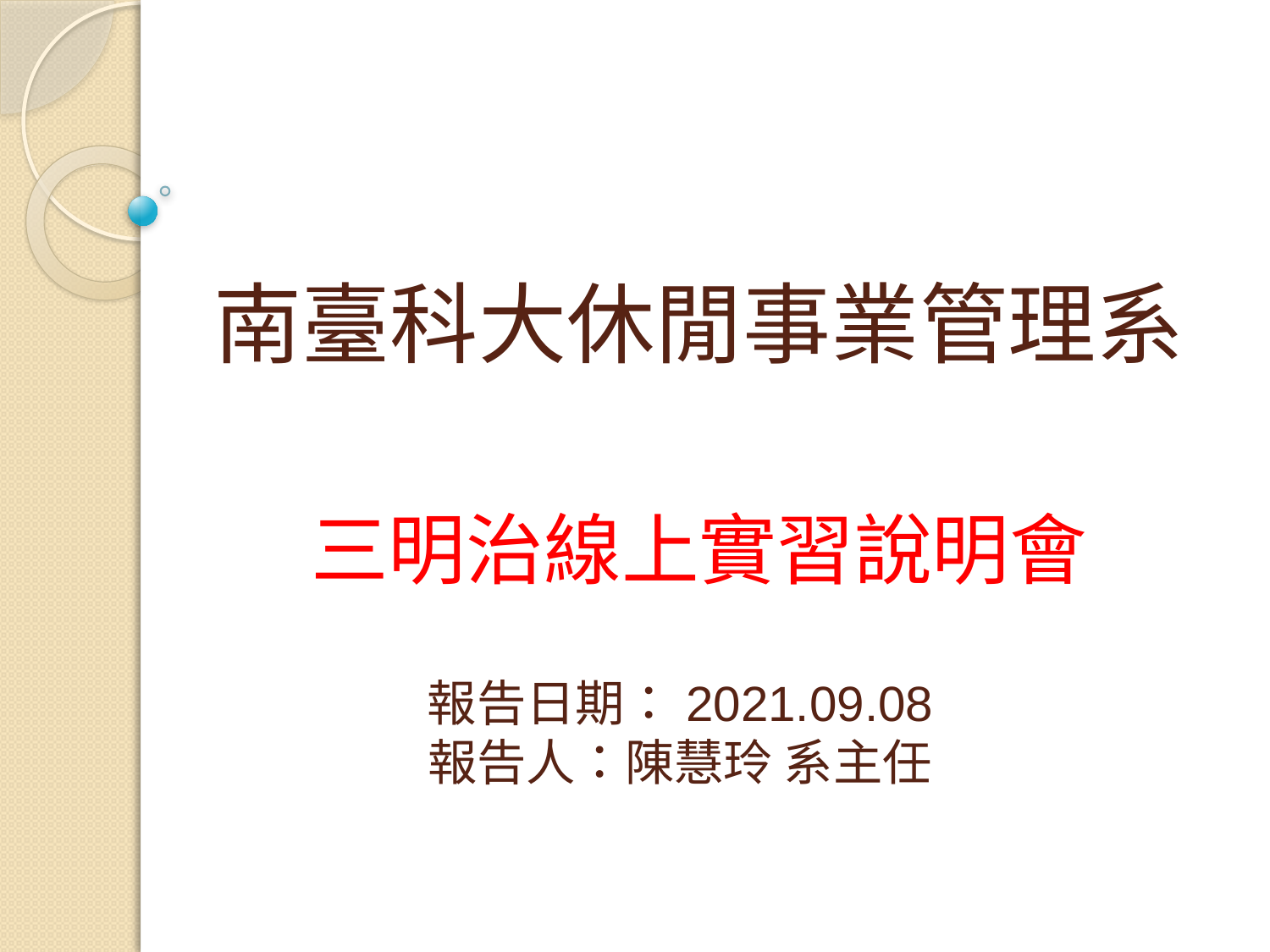

# 南臺科大休閒事業管理系 三明治線上實習說明會
報告日期：2021.09.08
報告人：陳慧玲 系主任